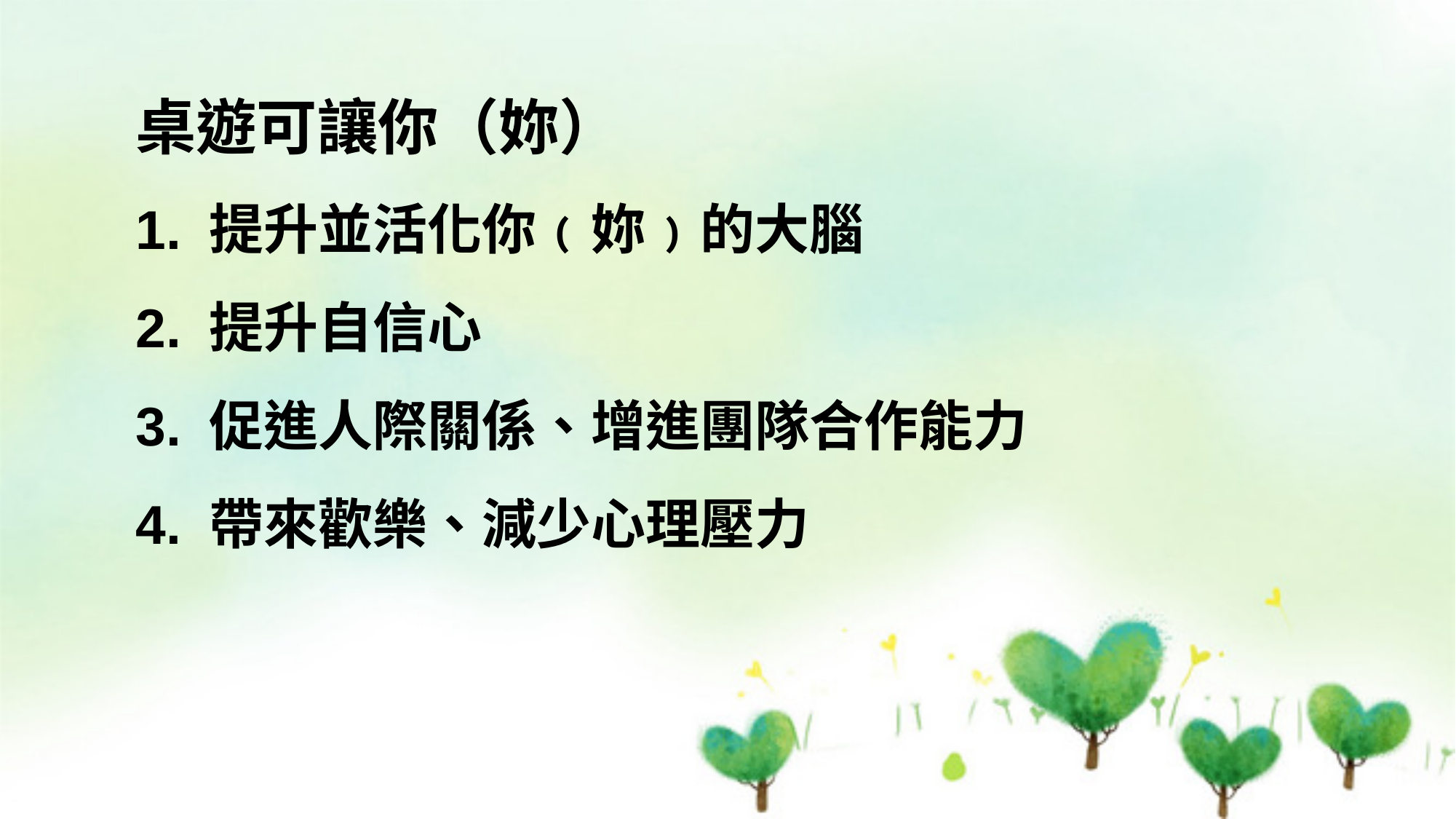

桌遊可讓你（妳）
1. 提升並活化你﹙妳﹚的大腦
2. 提升自信心
3. 促進人際關係、增進團隊合作能力
4. 帶來歡樂、減少心理壓力